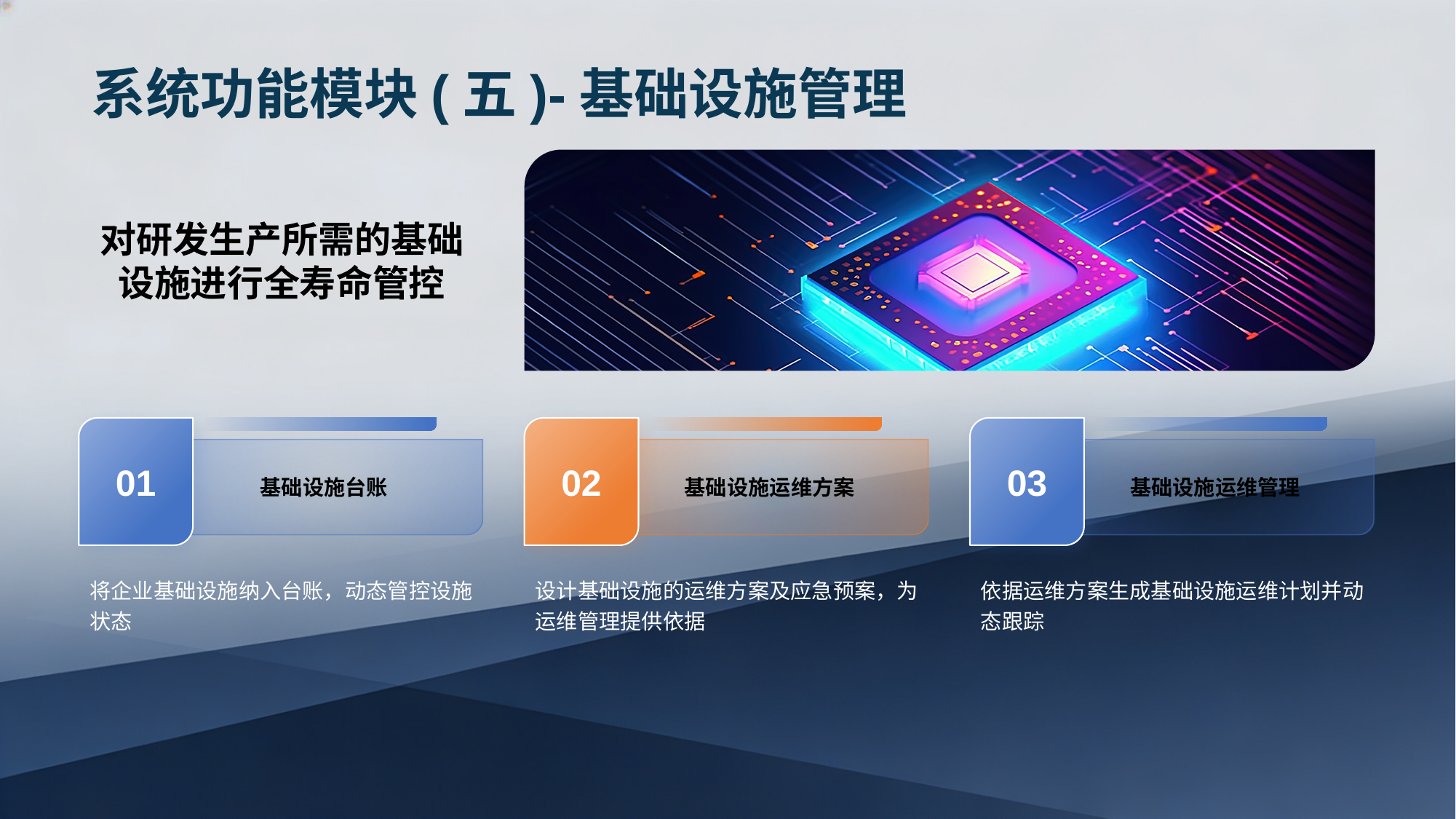

系统功能模块(五)-基础设施管理

对研发生产所需的基础设施进行全寿命管控

01

02

03

基础设施台账
基础设施运维方案
基础设施运维管理
将企业基础设施纳入台账，动态管控设施状态
设计基础设施的运维方案及应急预案，为运维管理提供依据
依据运维方案生成基础设施运维计划并动态跟踪